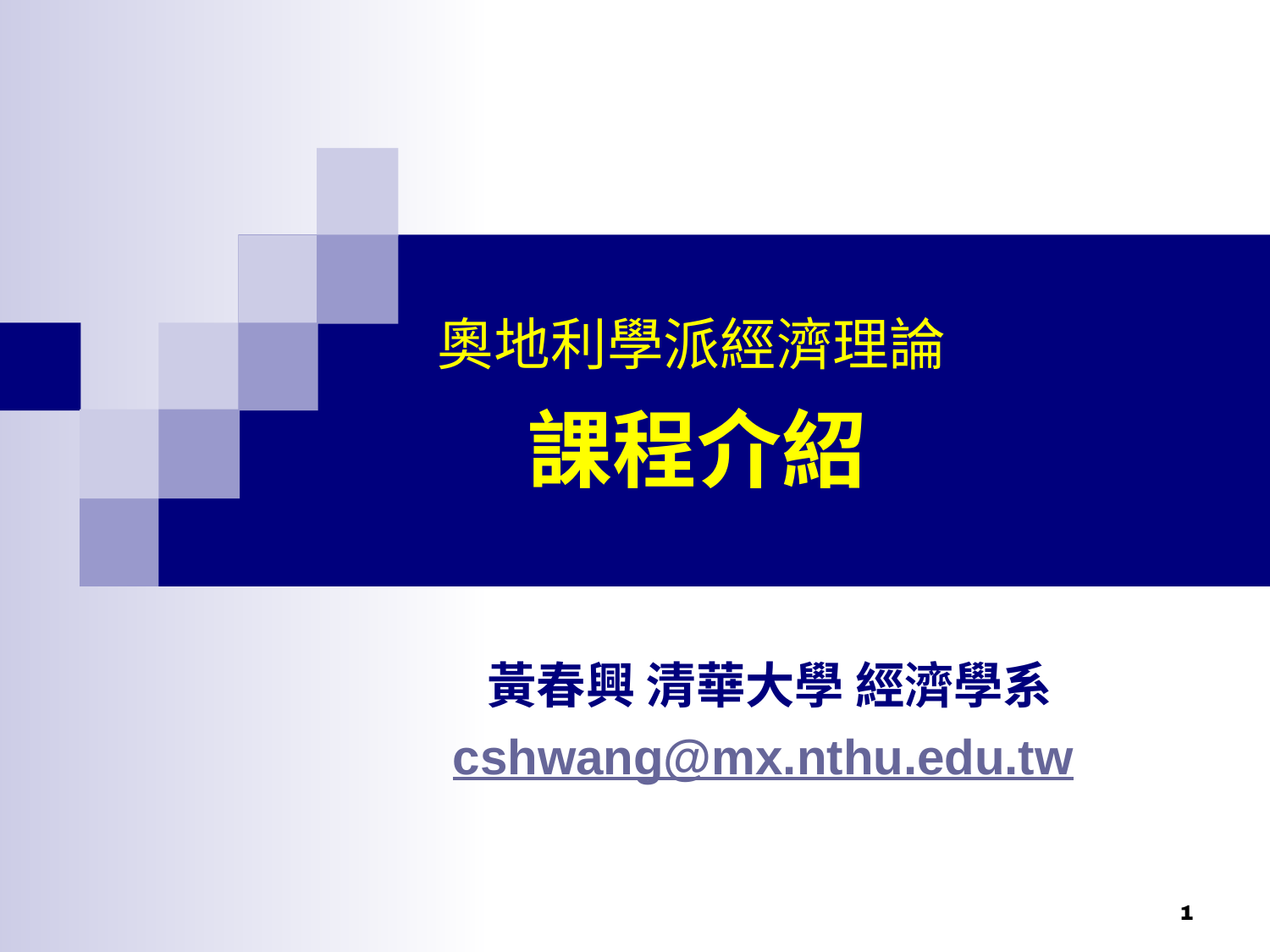

# 奧地利學派經濟理論 課程介紹
黃春興 清華大學 經濟學系
cshwang@mx.nthu.edu.tw
1